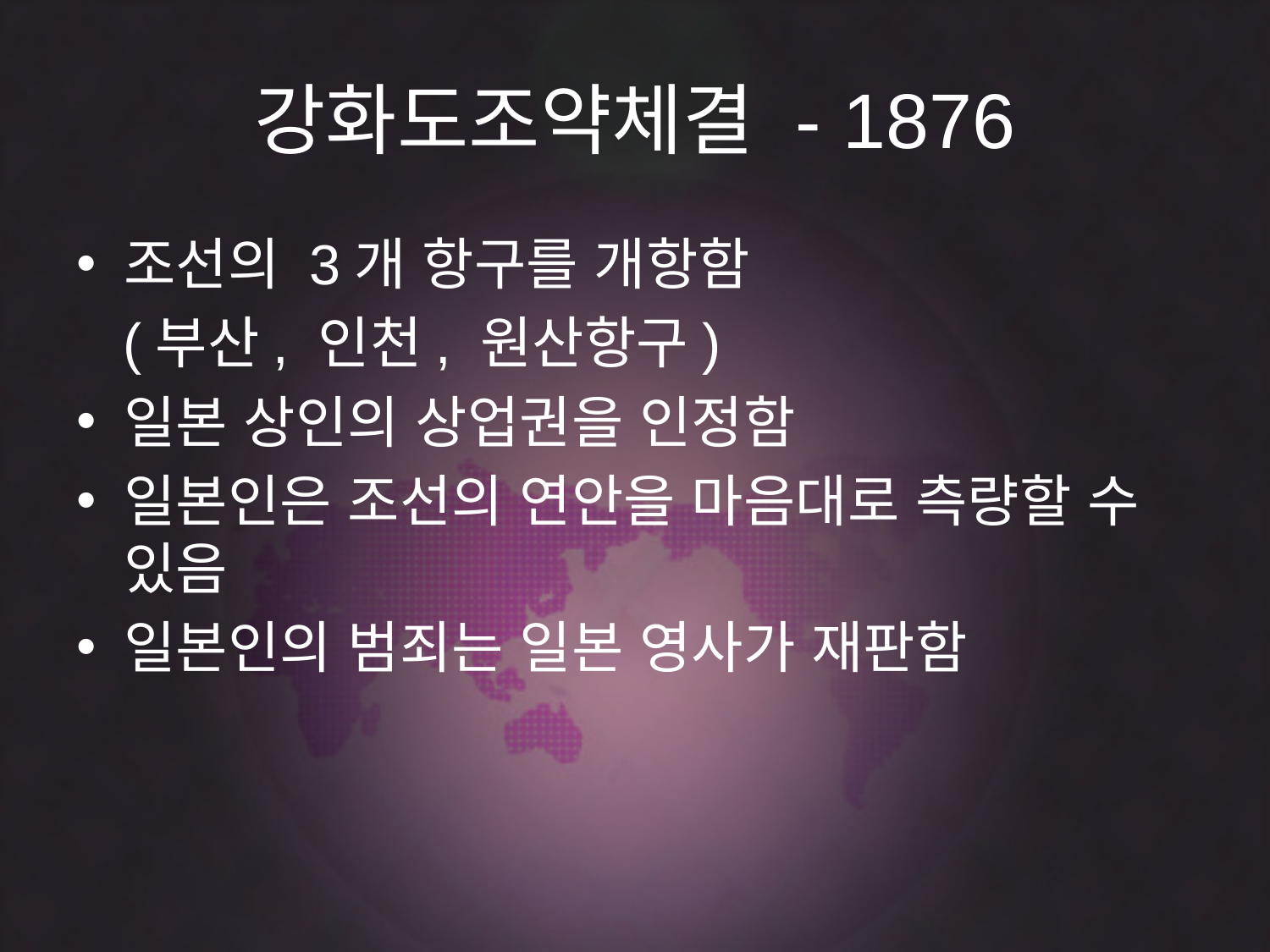

# 강화도조약체결 - 1876
조선의 3개 항구를 개항함
   (부산, 인천, 원산항구)
일본 상인의 상업권을 인정함
일본인은 조선의 연안을 마음대로 측량할 수 있음
일본인의 범죄는 일본 영사가 재판함